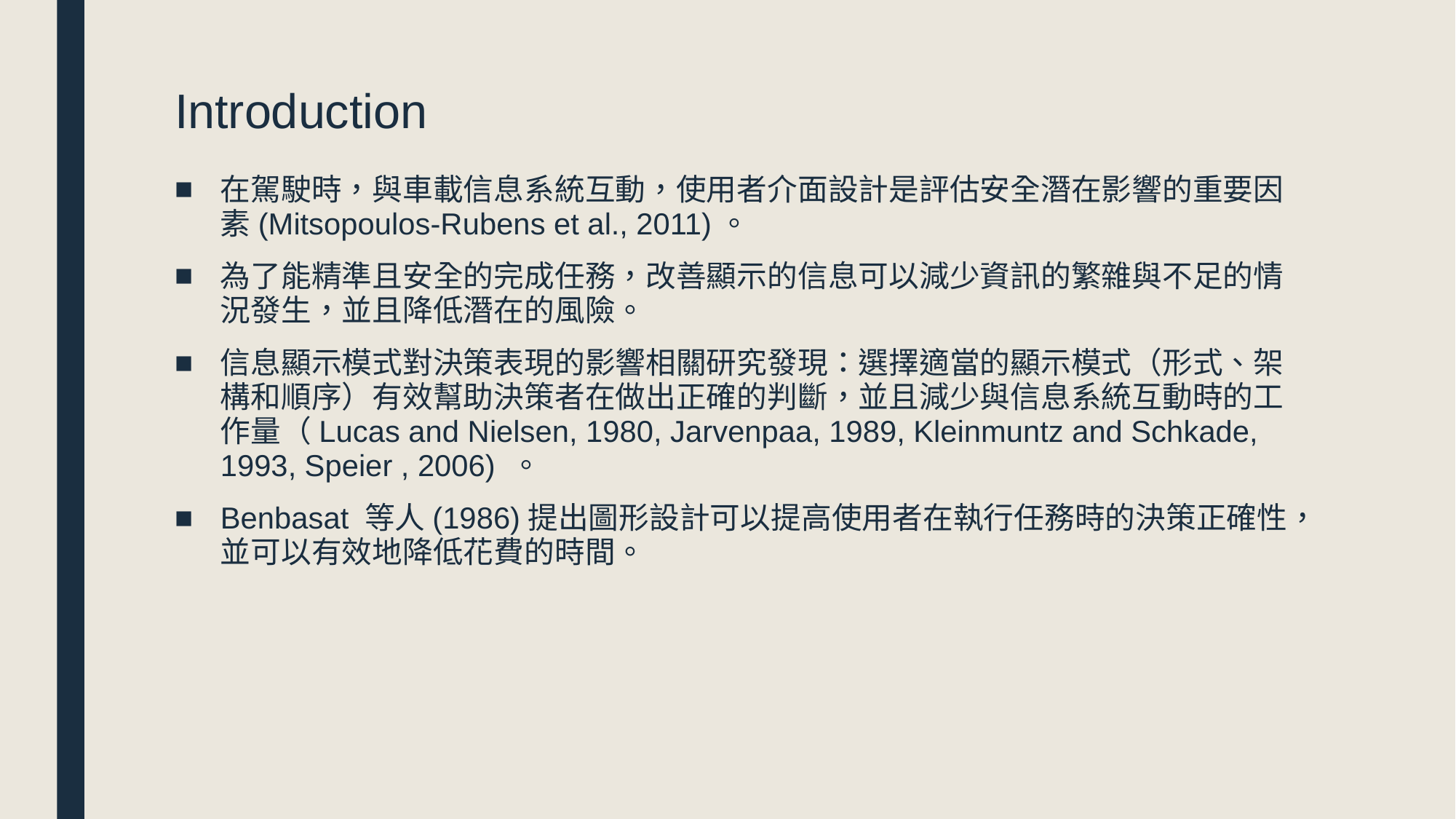

# Introduction
在駕駛時，與車載信息系統互動，使用者介面設計是評估安全潛在影響的重要因素(Mitsopoulos-Rubens et al., 2011)。
為了能精準且安全的完成任務，改善顯示的信息可以減少資訊的繁雜與不足的情況發生，並且降低潛在的風險。
信息顯示模式對決策表現的影響相關研究發現：選擇適當的顯示模式（形式、架構和順序）有效幫助決策者在做出正確的判斷，並且減少與信息系統互動時的工作量（Lucas and Nielsen, 1980, Jarvenpaa, 1989, Kleinmuntz and Schkade, 1993, Speier , 2006) 。
Benbasat 等人(1986)提出圖形設計可以提高使用者在執行任務時的決策正確性，並可以有效地降低花費的時間。